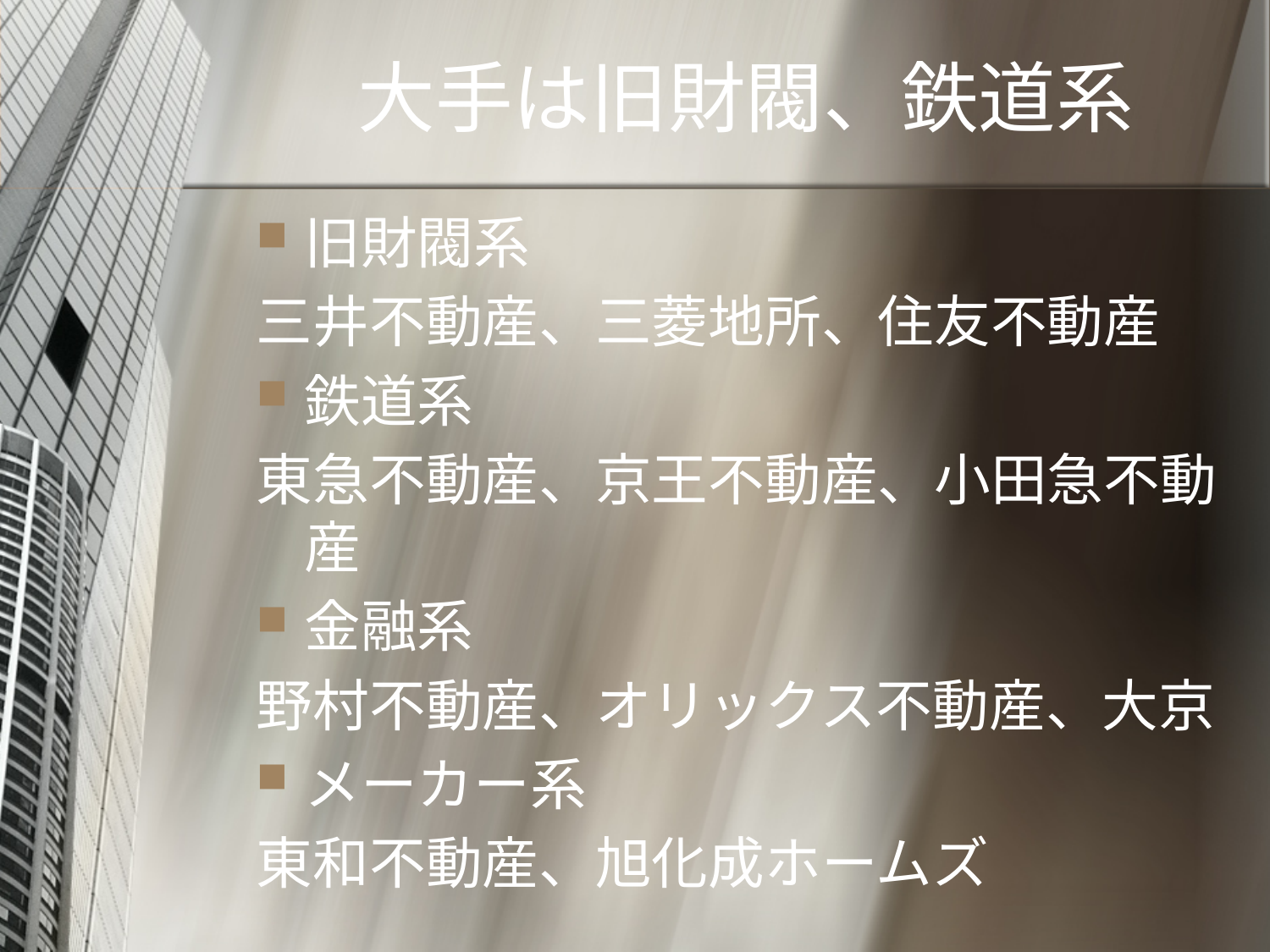

# 大手は旧財閥、鉄道系
旧財閥系
三井不動産、三菱地所、住友不動産
鉄道系
東急不動産、京王不動産、小田急不動産
金融系
野村不動産、オリックス不動産、大京
メーカー系
東和不動産、旭化成ホームズ